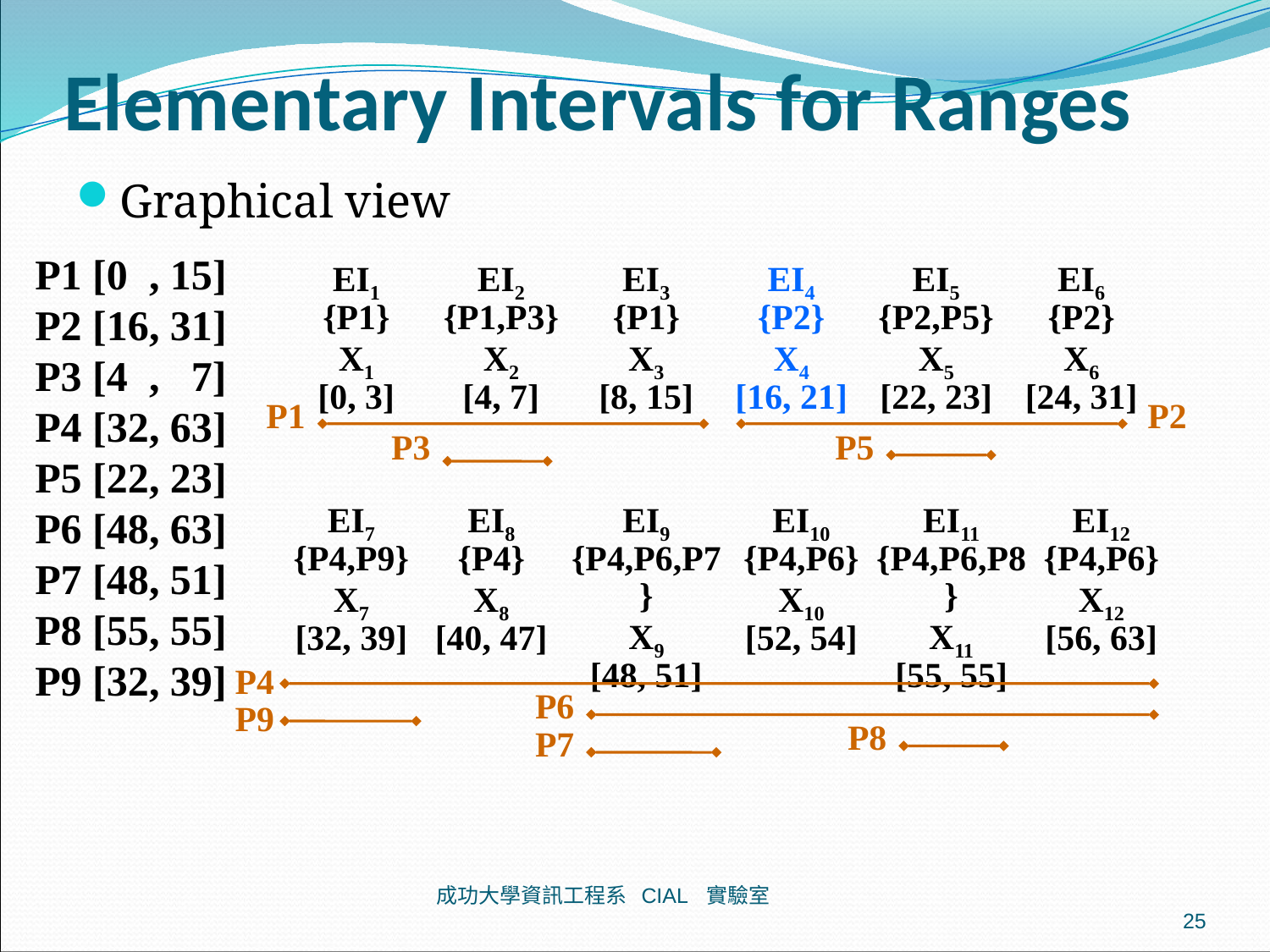

# Elementary Intervals for Ranges
Graphical view
P1 [0  , 15]
P2 [16, 31]
P3 [4  ,   7]
P4 [32, 63]
P5 [22, 23]
P6 [48, 63]
P7 [48, 51]
P8 [55, 55]
P9 [32, 39]
EI1
{P1}
X1
[0, 3]
EI2
{P1,P3}
X2
[4, 7]
EI3
{P1}
X3
[8, 15]
EI4
{P2}
X4
[16, 21]
EI5
{P2,P5}
X5
[22, 23]
EI6
{P2}
X6
[24, 31]
P1
P2

P3
P5

EI7
{P4,P9}
X7
[32, 39]
EI8
{P4}
X8
[40, 47]
EI9
{P4,P6,P7}
X9
[48, 51]
EI10
{P4,P6}
X10
[52, 54]
EI11
{P4,P6,P8}
X11
[55, 55]
EI12
{P4,P6}
X12
[56, 63]
P4

P6
P9

P8

P7

成功大學資訊工程系  CIAL 實驗室

25